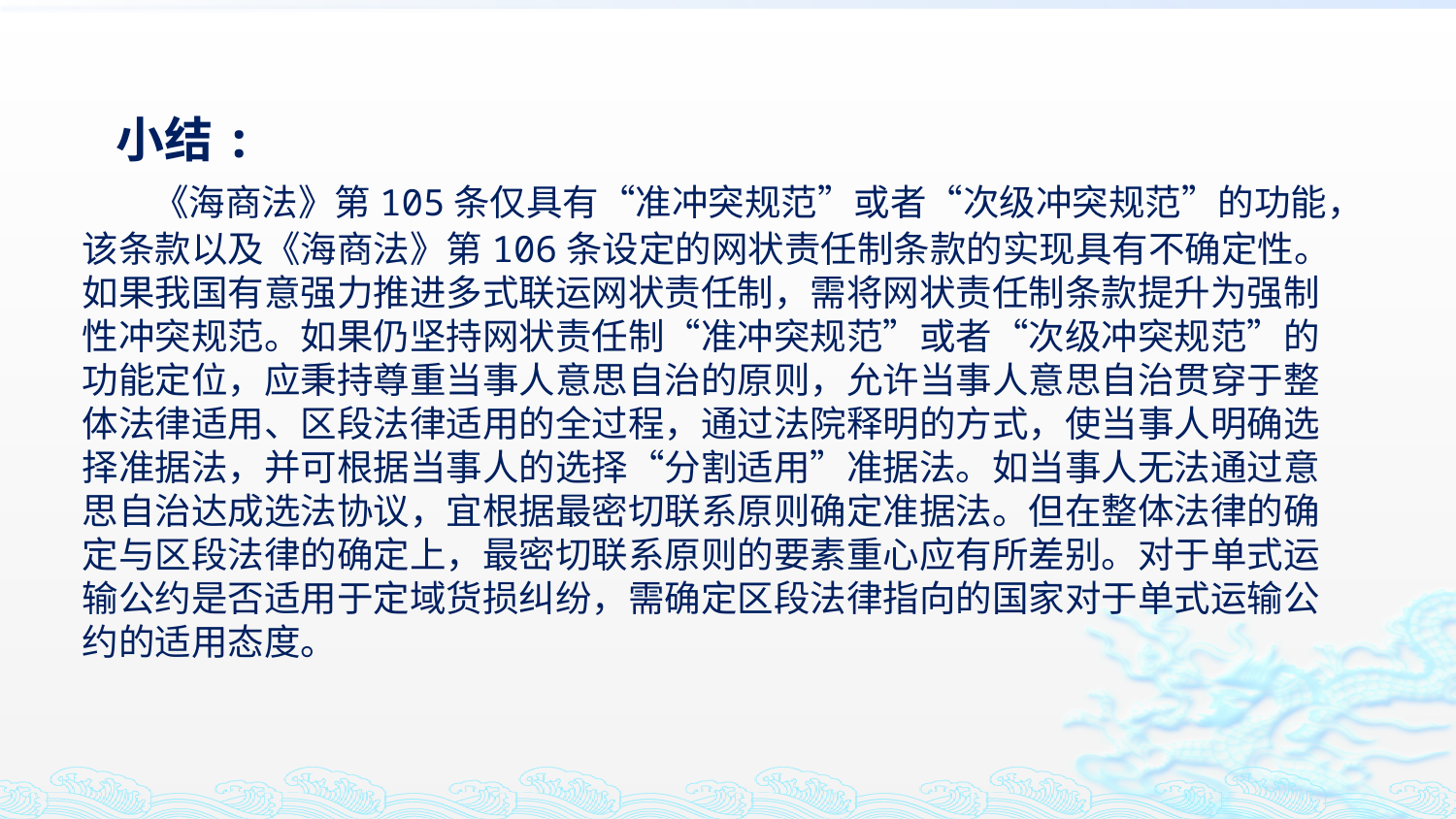

小结:
  《海商法》第105条仅具有“准冲突规范”或者“次级冲突规范”的功能，该条款以及《海商法》第106条设定的网状责任制条款的实现具有不确定性。如果我国有意强力推进多式联运网状责任制，需将网状责任制条款提升为强制性冲突规范。如果仍坚持网状责任制“准冲突规范”或者“次级冲突规范”的功能定位，应秉持尊重当事人意思自治的原则，允许当事人意思自治贯穿于整体法律适用、区段法律适用的全过程，通过法院释明的方式，使当事人明确选择准据法，并可根据当事人的选择“分割适用”准据法。如当事人无法通过意思自治达成选法协议，宜根据最密切联系原则确定准据法。但在整体法律的确定与区段法律的确定上，最密切联系原则的要素重心应有所差别。对于单式运输公约是否适用于定域货损纠纷，需确定区段法律指向的国家对于单式运输公约的适用态度。